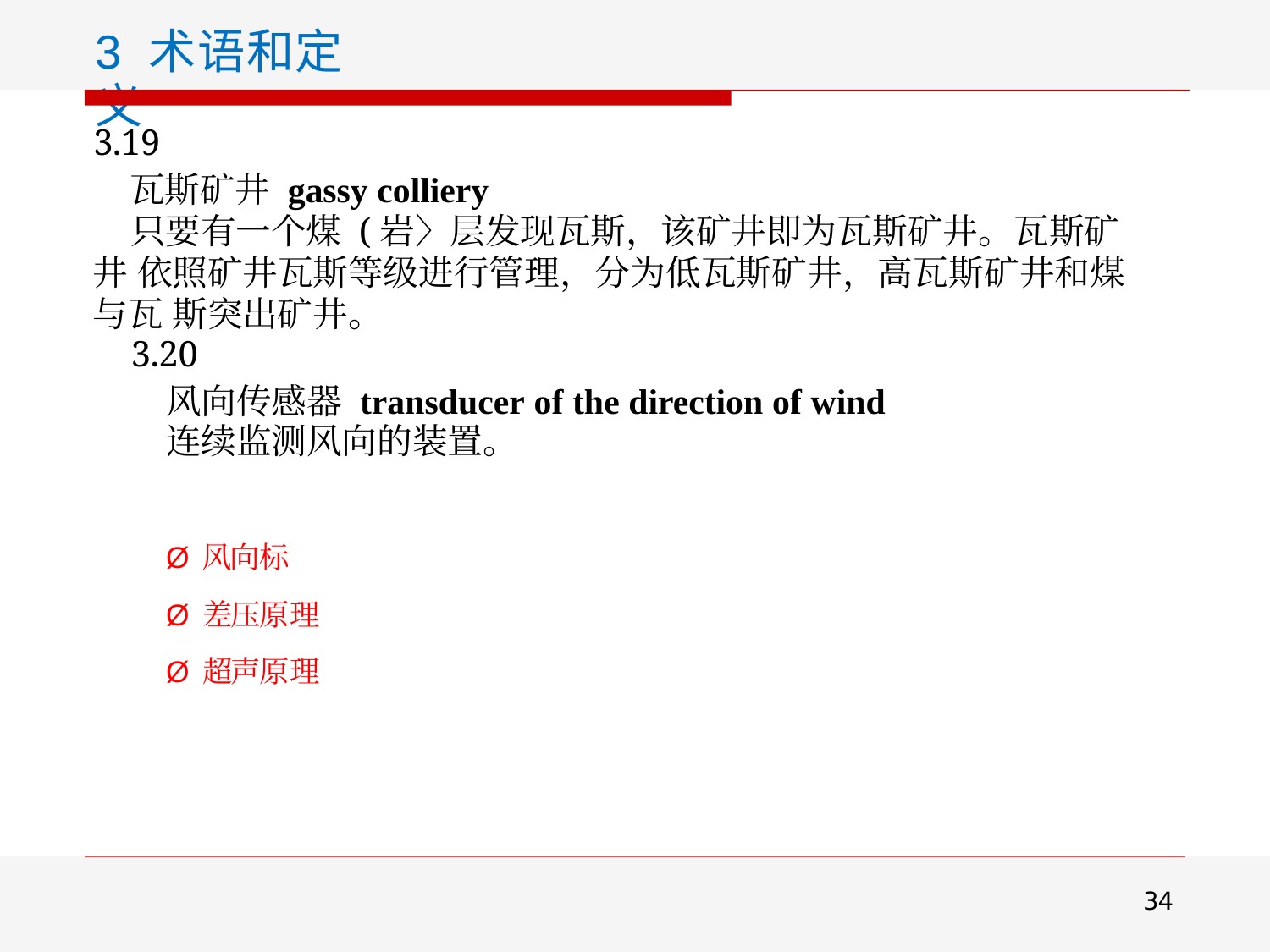

3 术语和定义

3.19
瓦斯矿井 gassy colliery
只要有一个煤 (岩〉层发现瓦斯，该矿井即为瓦斯矿井。瓦斯矿井 依照矿井瓦斯等级进行管理，分为低瓦斯矿井，高瓦斯矿井和煤与瓦 斯突出矿井。
3.20
风向传感器 transducer of the direction of wind
连续监测风向的装置。

Ø 风向标
Ø 差压原理

Ø 超声原理

34